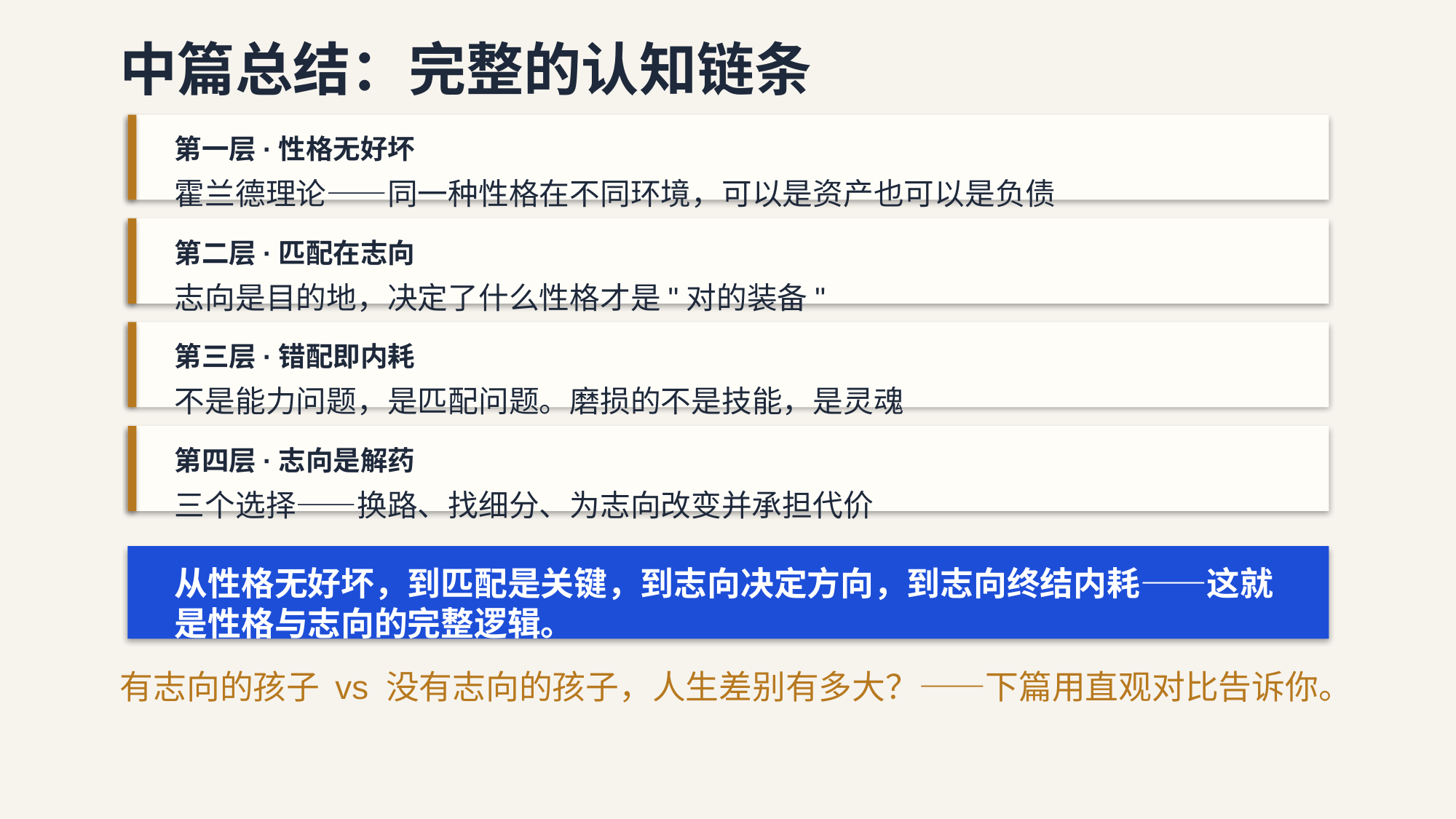

中篇总结：完整的认知链条

第一层·性格无好坏
霍兰德理论——同一种性格在不同环境，可以是资产也可以是负债

第二层·匹配在志向
志向是目的地，决定了什么性格才是"对的装备"

第三层·错配即内耗
不是能力问题，是匹配问题。磨损的不是技能，是灵魂

第四层·志向是解药
三个选择——换路、找细分、为志向改变并承担代价

从性格无好坏，到匹配是关键，到志向决定方向，到志向终结内耗——这就是性格与志向的完整逻辑。
有志向的孩子 vs 没有志向的孩子，人生差别有多大？——下篇用直观对比告诉你。